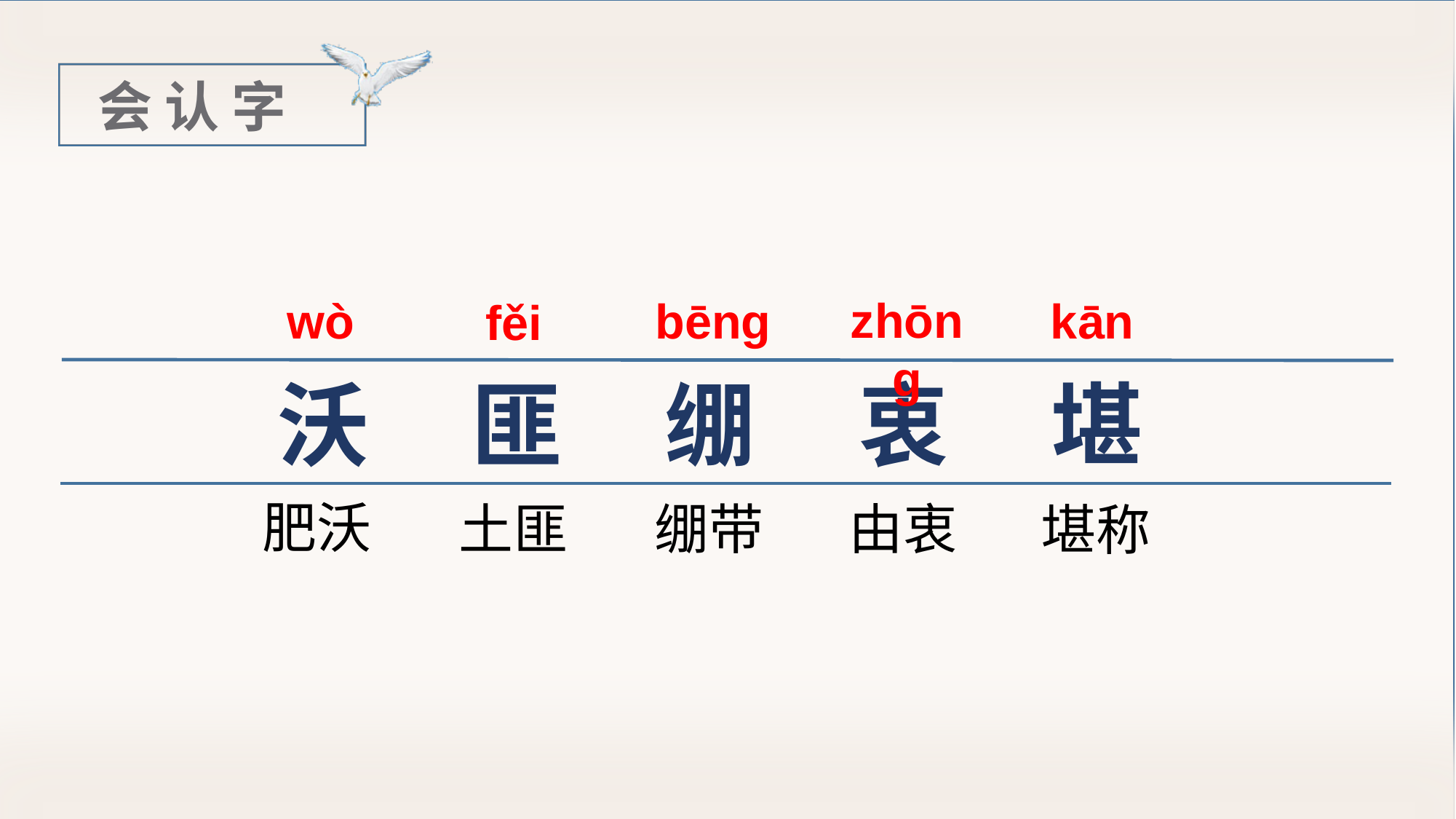

会 认 字
zhōng
wò
bēng
kān
fěi
沃
匪
绷
衷
堪
肥沃
土匪
绷带
由衷
堪称